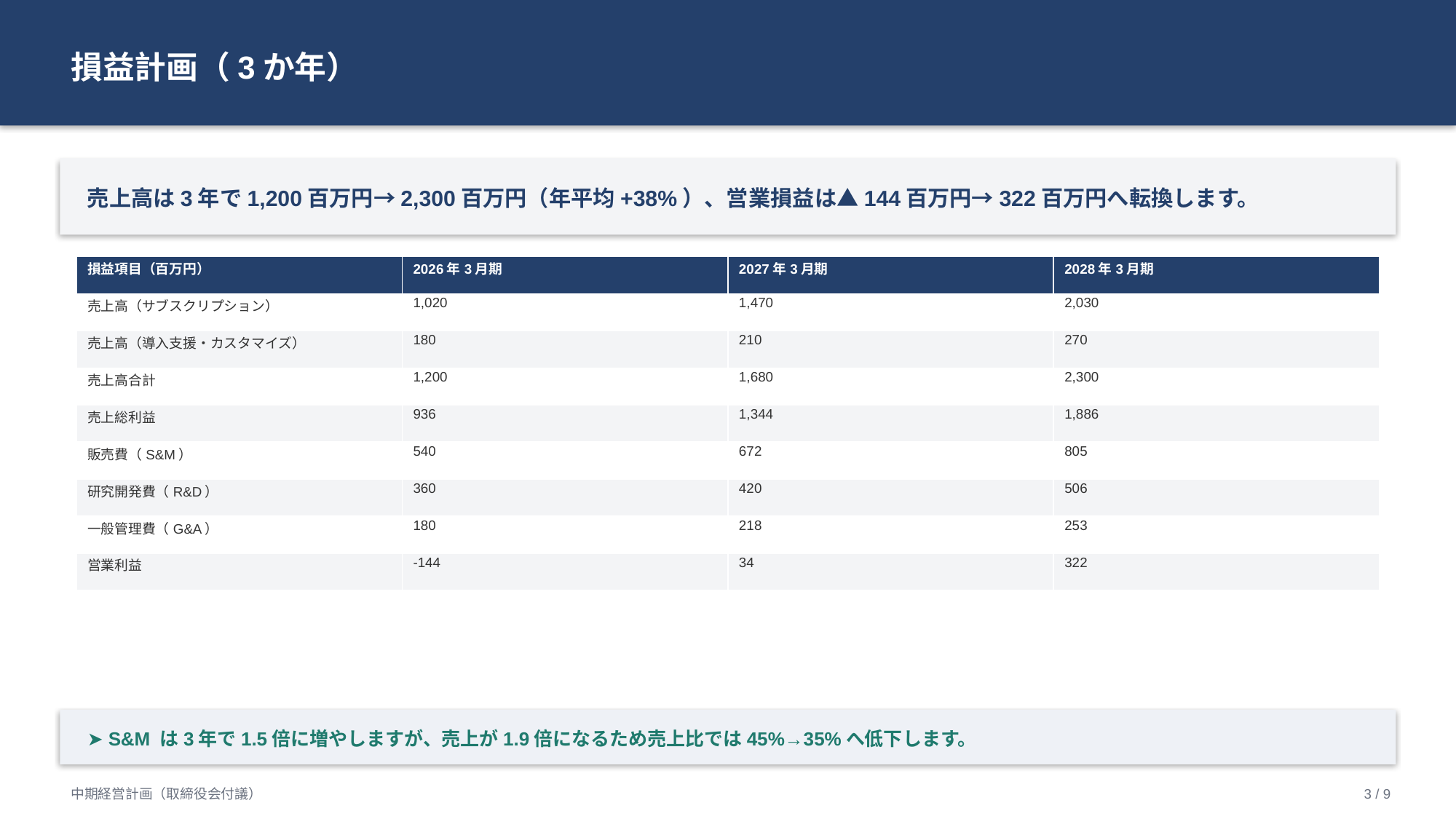

損益計画（3か年）

売上高は3年で1,200百万円→2,300百万円（年平均+38%）、営業損益は▲144百万円→322百万円へ転換します。
| 損益項目（百万円） | 2026年3月期 | 2027年3月期 | 2028年3月期 |
| --- | --- | --- | --- |
| 売上高（サブスクリプション） | 1,020 | 1,470 | 2,030 |
| 売上高（導入支援・カスタマイズ） | 180 | 210 | 270 |
| 売上高合計 | 1,200 | 1,680 | 2,300 |
| 売上総利益 | 936 | 1,344 | 1,886 |
| 販売費（S&M） | 540 | 672 | 805 |
| 研究開発費（R&D） | 360 | 420 | 506 |
| 一般管理費（G&A） | 180 | 218 | 253 |
| 営業利益 | -144 | 34 | 322 |

➤ S&M は3年で1.5倍に増やしますが、売上が1.9倍になるため売上比では45%→35%へ低下します。
中期経営計画（取締役会付議）
3 / 9